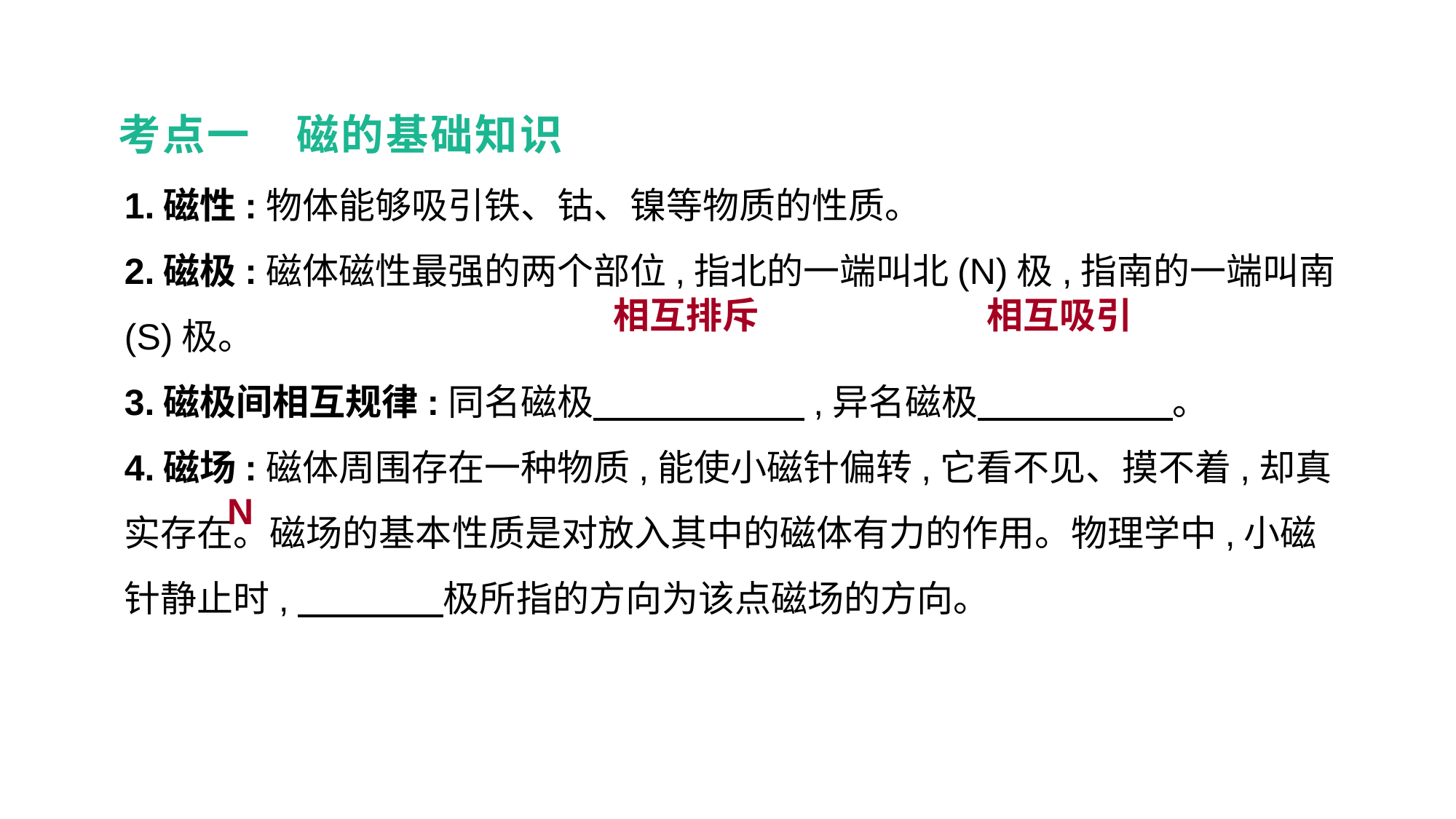

考点一　磁的基础知识
1.磁性:物体能够吸引铁、钴、镍等物质的性质。
2.磁极:磁体磁性最强的两个部位,指北的一端叫北(N)极,指南的一端叫南(S)极。
3.磁极间相互规律:同名磁极　        　　　,异名磁极　　      　　。
4.磁场:磁体周围存在一种物质,能使小磁针偏转,它看不见、摸不着,却真实存在。磁场的基本性质是对放入其中的磁体有力的作用。物理学中,小磁针静止时,　　　　极所指的方向为该点磁场的方向。
相互排斥
相互吸引
N